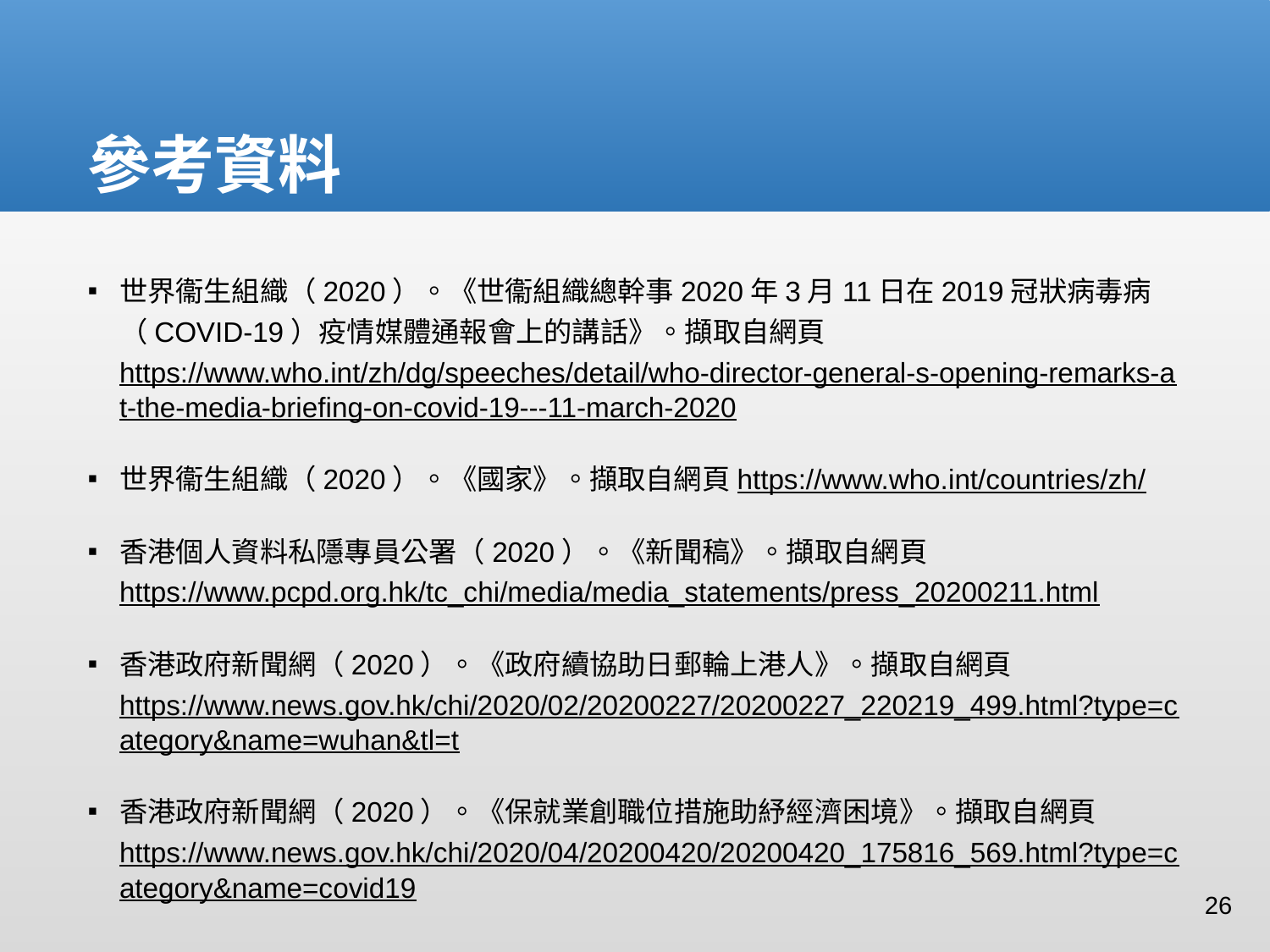

# 參考資料
世界衞生組織（2020）。《世衞組織總幹事2020年3月11日在2019冠狀病毒病（COVID-19）疫情媒體通報會上的講話》。擷取自網頁https://www.who.int/zh/dg/speeches/detail/who-director-general-s-opening-remarks-at-the-media-briefing-on-covid-19---11-march-2020
世界衞生組織（2020）。《國家》。擷取自網頁https://www.who.int/countries/zh/
香港個人資料私隱專員公署（2020）。《新聞稿》。擷取自網頁https://www.pcpd.org.hk/tc_chi/media/media_statements/press_20200211.html
香港政府新聞網（2020）。《政府續協助日郵輪上港人》。擷取自網頁https://www.news.gov.hk/chi/2020/02/20200227/20200227_220219_499.html?type=category&name=wuhan&tl=t
香港政府新聞網（2020）。《保就業創職位措施助紓經濟困境》。擷取自網頁https://www.news.gov.hk/chi/2020/04/20200420/20200420_175816_569.html?type=category&name=covid19
26